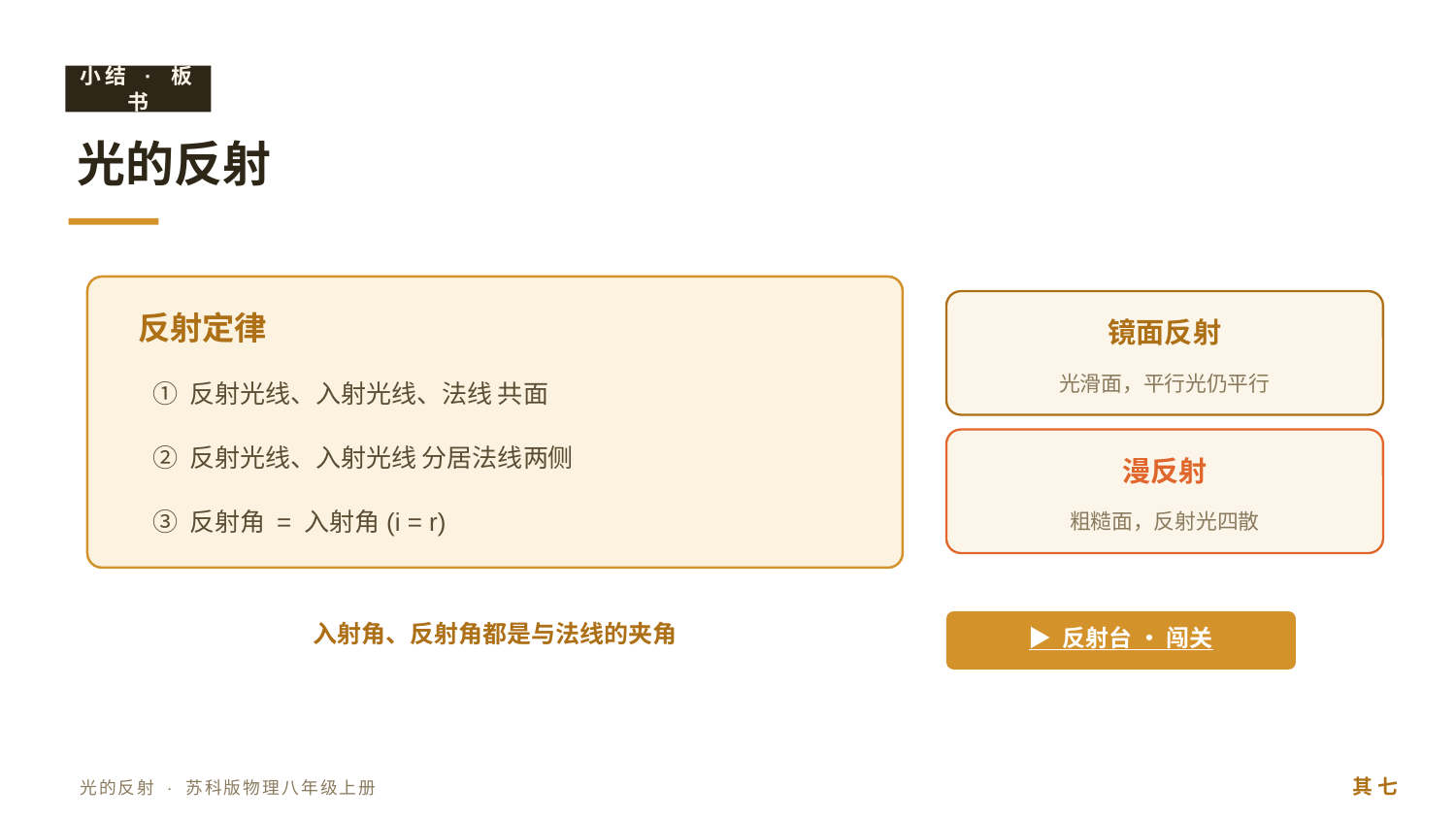

小结 · 板书

光的反射

反射定律
镜面反射
光滑面，平行光仍平行
① 反射光线、入射光线、法线 共面
② 反射光线、入射光线 分居法线两侧

漫反射
③ 反射角 = 入射角(i = r)
粗糙面，反射光四散
入射角、反射角都是与法线的夹角
▶  反射台 · 闯关

其 七
光的反射 · 苏科版物理八年级上册